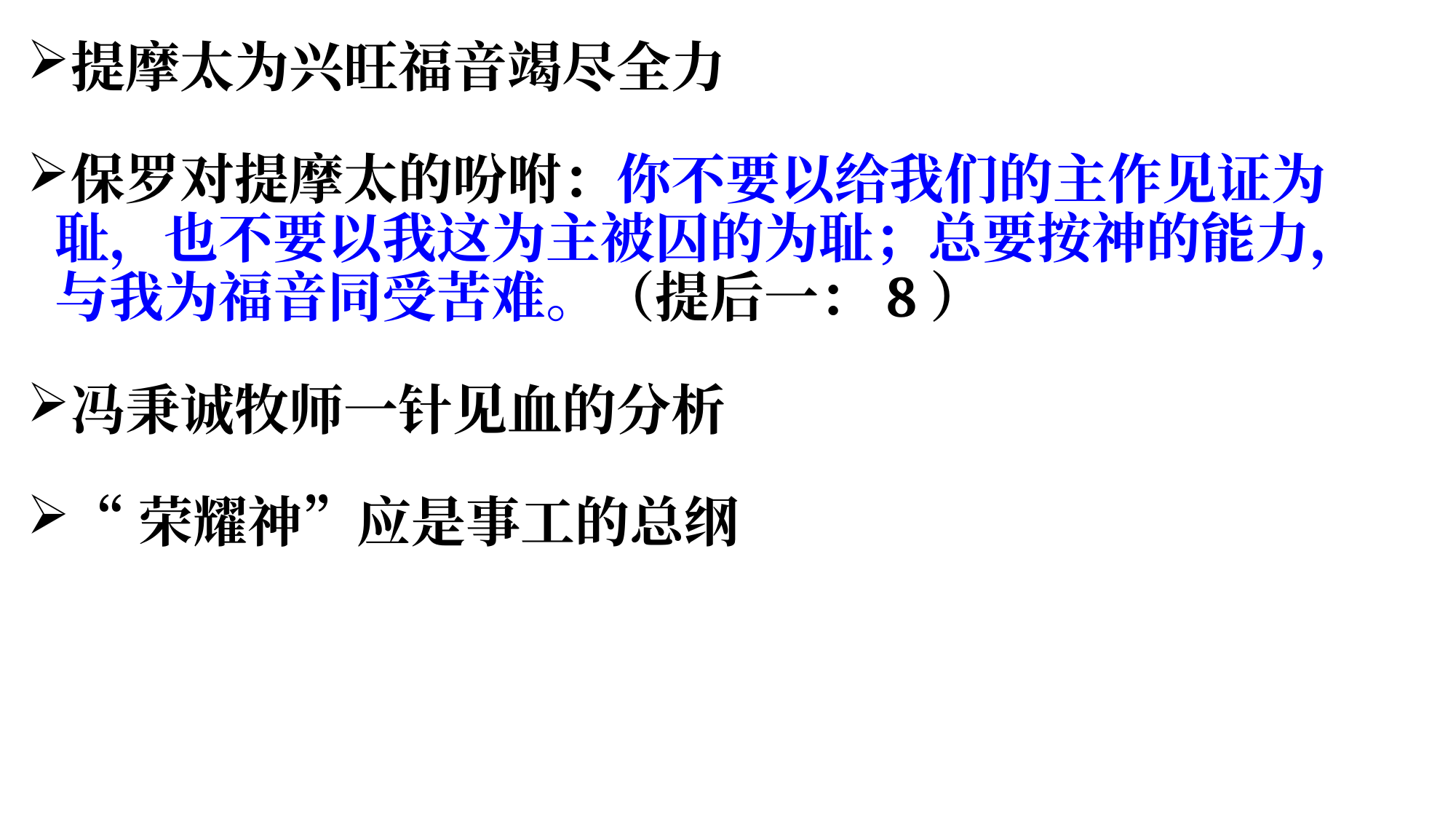

提摩太为兴旺福音竭尽全力

保罗对提摩太的吩咐：你不要以给我们的主作见证为耻，也不要以我这为主被囚的为耻；总要按神的能力，与我为福音同受苦难。（提后一：8）

冯秉诚牧师一针见血的分析

“荣耀神”应是事工的总纲